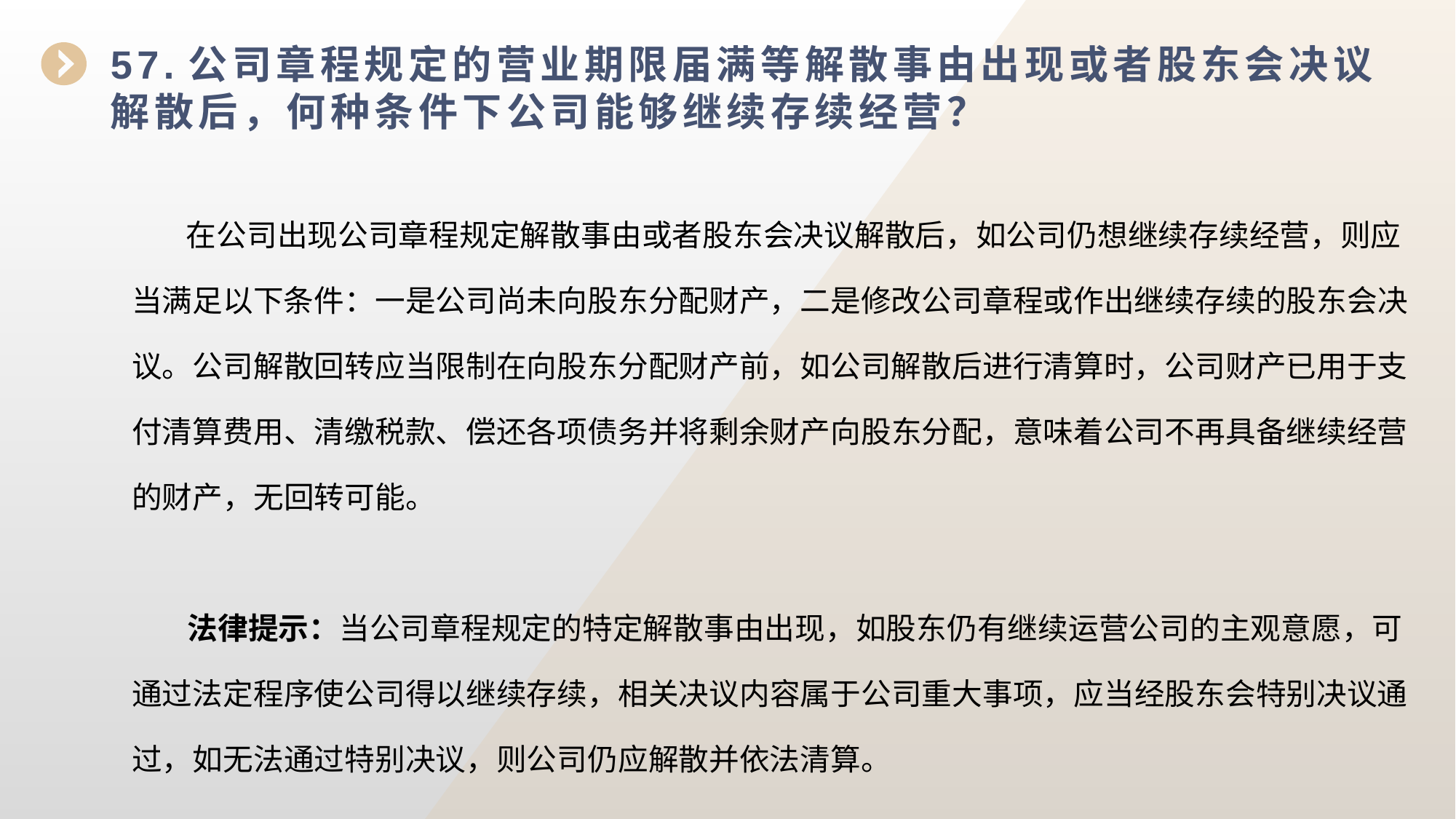

57.公司章程规定的营业期限届满等解散事由出现或者股东会决议解散后，何种条件下公司能够继续存续经营？

       在公司出现公司章程规定解散事由或者股东会决议解散后，如公司仍想继续存续经营，则应当满足以下条件：一是公司尚未向股东分配财产，二是修改公司章程或作出继续存续的股东会决议。公司解散回转应当限制在向股东分配财产前，如公司解散后进行清算时，公司财产已用于支付清算费用、清缴税款、偿还各项债务并将剩余财产向股东分配，意味着公司不再具备继续经营的财产，无回转可能。

       法律提示：当公司章程规定的特定解散事由出现，如股东仍有继续运营公司的主观意愿，可通过法定程序使公司得以继续存续，相关决议内容属于公司重大事项，应当经股东会特别决议通过，如无法通过特别决议，则公司仍应解散并依法清算。